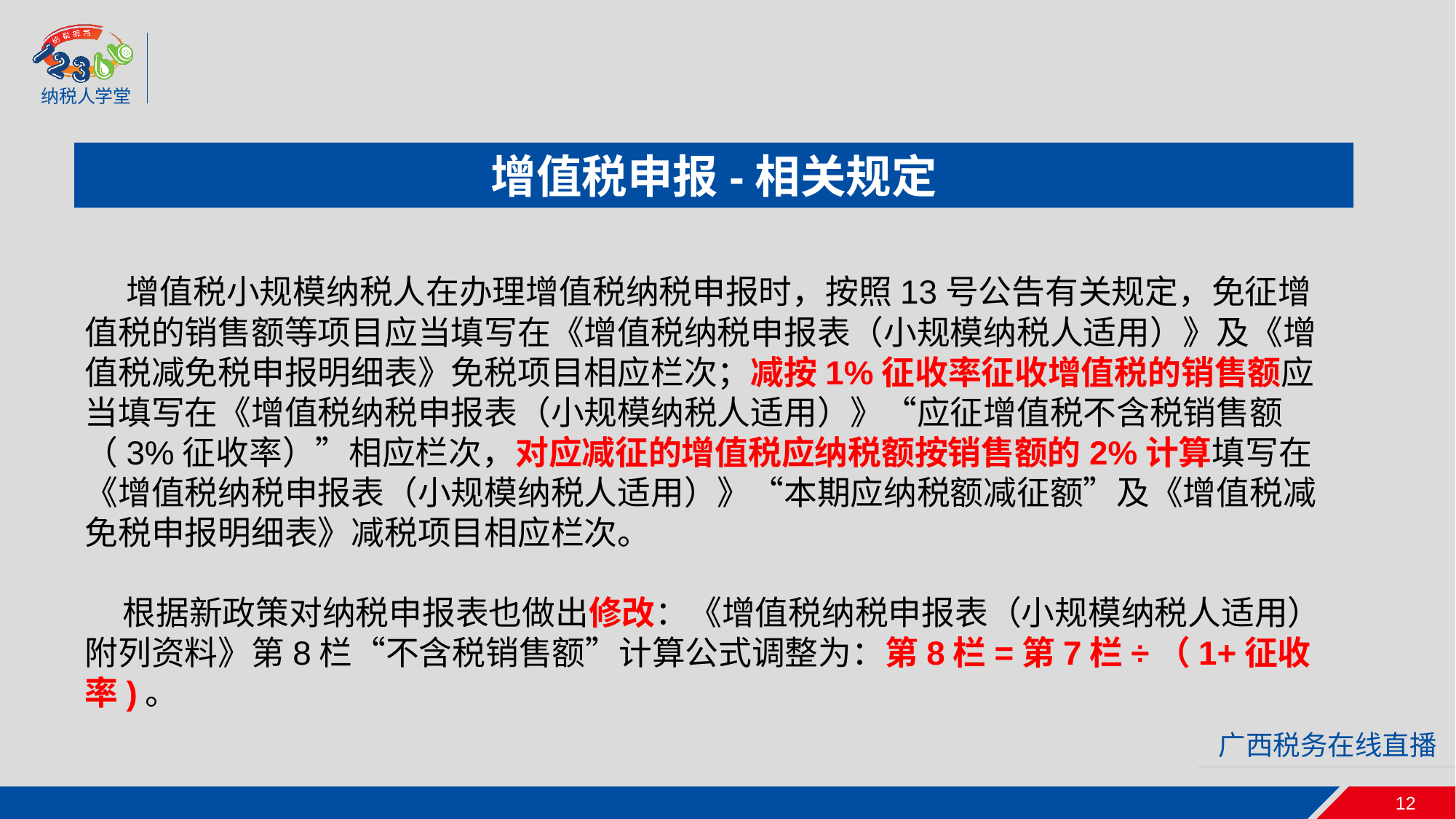

增值税申报-相关规定
    增值税小规模纳税人在办理增值税纳税申报时，按照13号公告有关规定，免征增值税的销售额等项目应当填写在《增值税纳税申报表（小规模纳税人适用）》及《增值税减免税申报明细表》免税项目相应栏次；减按1%征收率征收增值税的销售额应当填写在《增值税纳税申报表（小规模纳税人适用）》“应征增值税不含税销售额（3%征收率）”相应栏次，对应减征的增值税应纳税额按销售额的2%计算填写在《增值税纳税申报表（小规模纳税人适用）》“本期应纳税额减征额”及《增值税减免税申报明细表》减税项目相应栏次。

    根据新政策对纳税申报表也做出修改：《增值税纳税申报表（小规模纳税人适用）附列资料》第8栏“不含税销售额”计算公式调整为：第8栏=第7栏÷（1+征收率)。